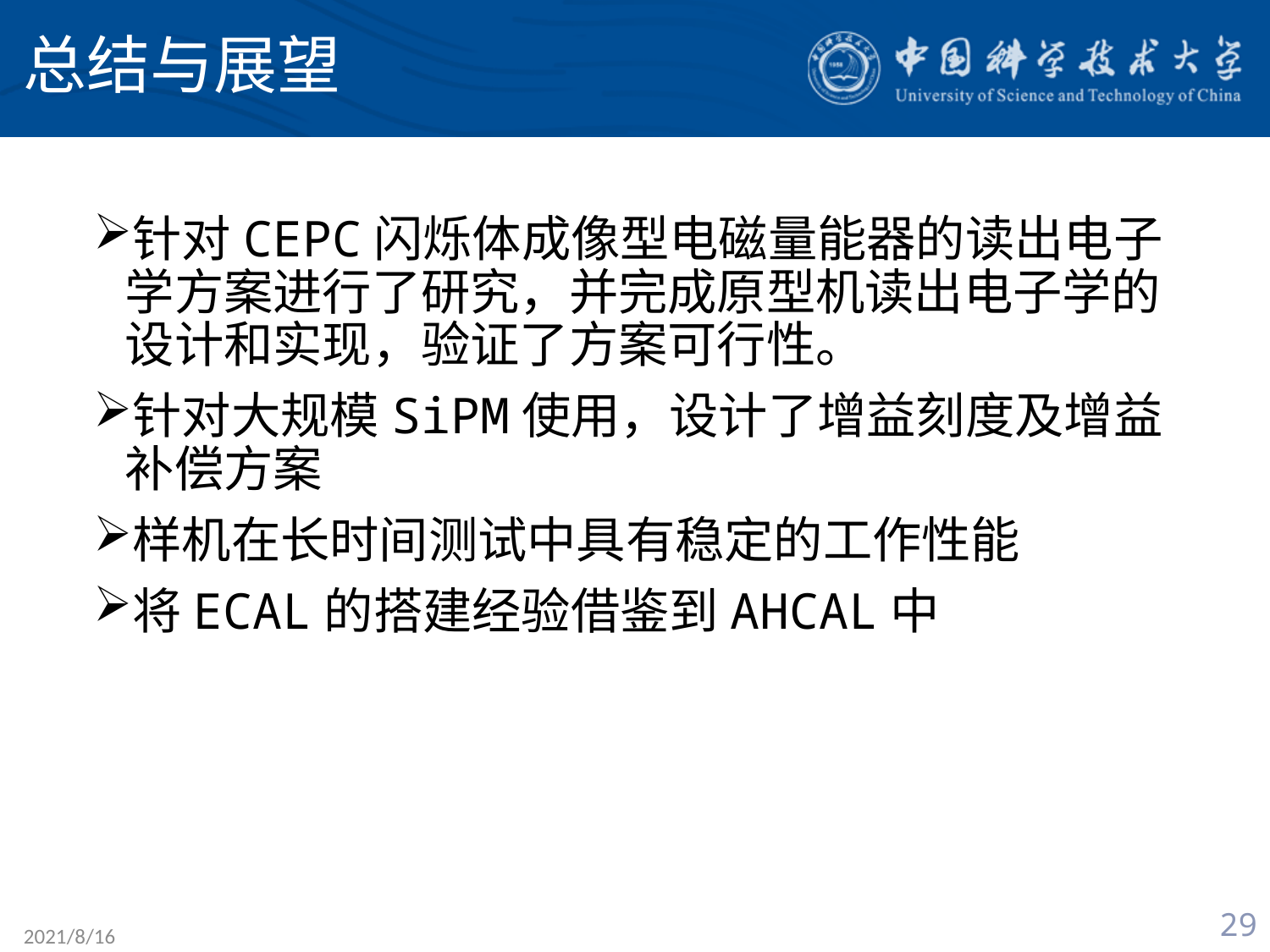

# 总结与展望
针对CEPC闪烁体成像型电磁量能器的读出电子学方案进行了研究，并完成原型机读出电子学的设计和实现，验证了方案可行性。
针对大规模SiPM使用，设计了增益刻度及增益补偿方案
样机在长时间测试中具有稳定的工作性能
将ECAL的搭建经验借鉴到AHCAL中

29
2021/8/16